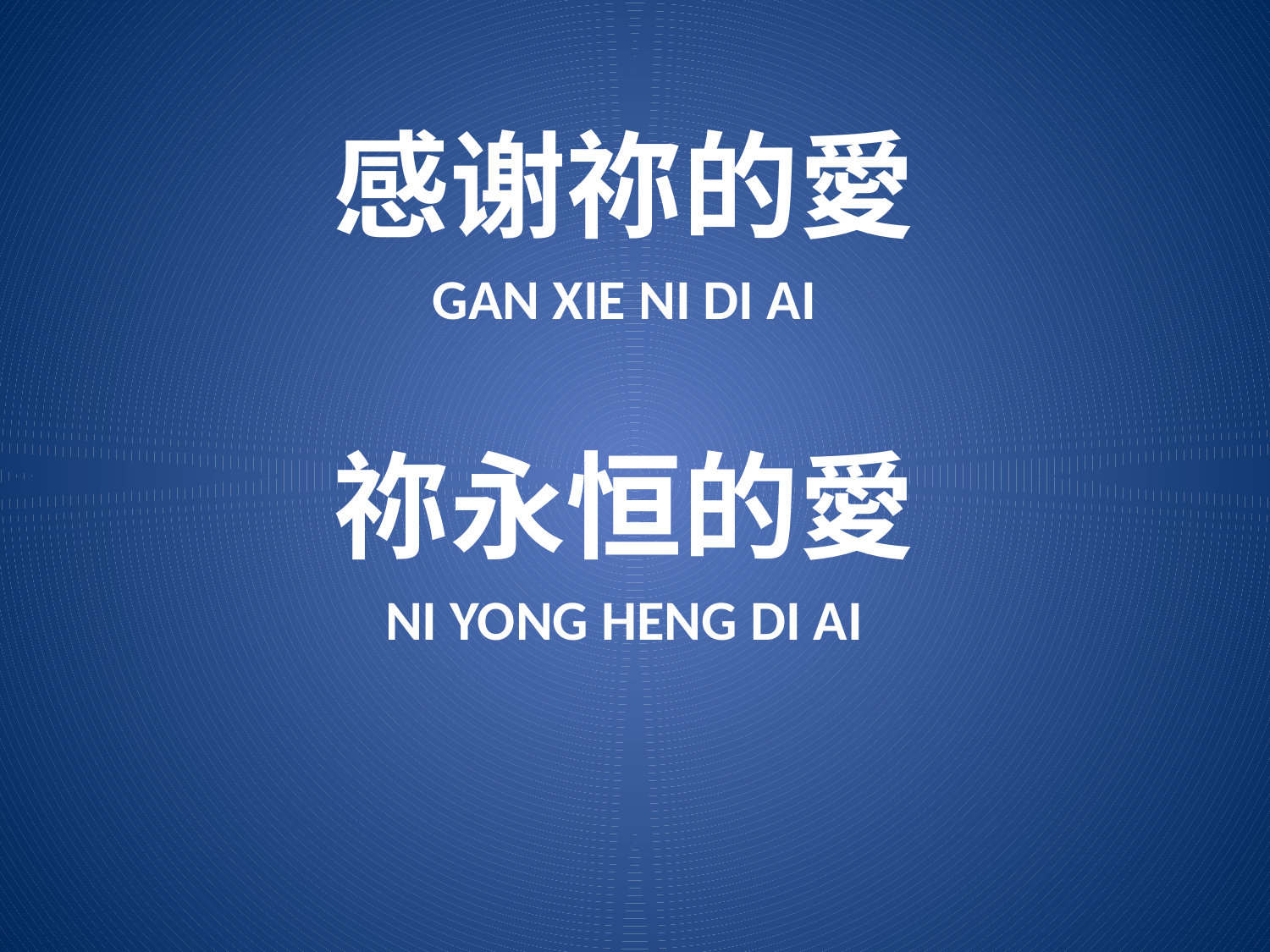

感谢祢的愛
GAN XIE NI DI AI

祢永恒的愛
NI YONG HENG DI AI